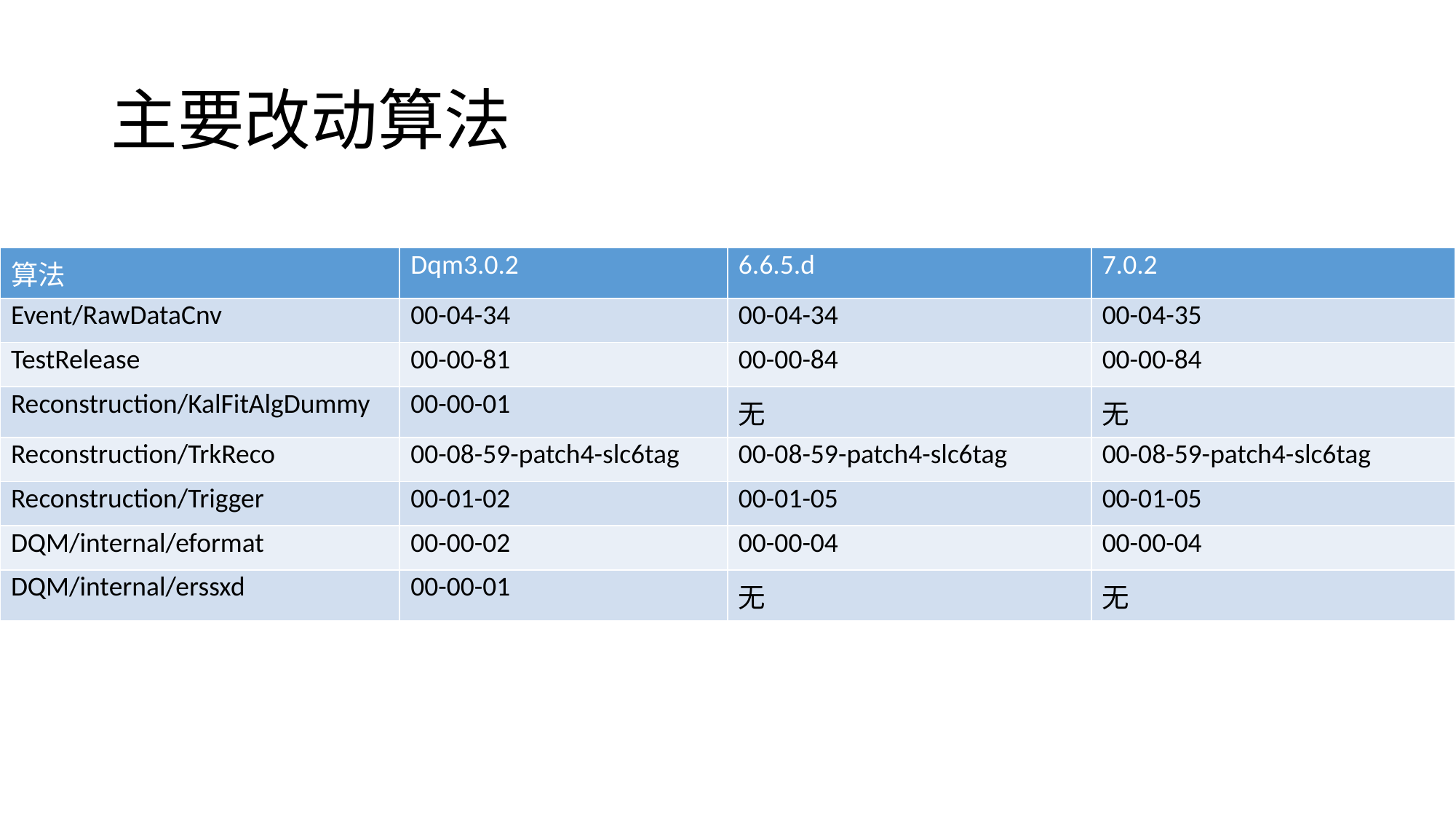

# 主要改动算法

| 算法 | Dqm3.0.2 | 6.6.5.d | 7.0.2 |
| --- | --- | --- | --- |
| Event/RawDataCnv | 00-04-34 | 00-04-34 | 00-04-35 |
| TestRelease | 00-00-81 | 00-00-84 | 00-00-84 |
| Reconstruction/KalFitAlgDummy | 00-00-01 | 无 | 无 |
| Reconstruction/TrkReco | 00-08-59-patch4-slc6tag | 00-08-59-patch4-slc6tag | 00-08-59-patch4-slc6tag |
| Reconstruction/Trigger | 00-01-02 | 00-01-05 | 00-01-05 |
| DQM/internal/eformat | 00-00-02 | 00-00-04 | 00-00-04 |
| DQM/internal/erssxd | 00-00-01 | 无 | 无 |